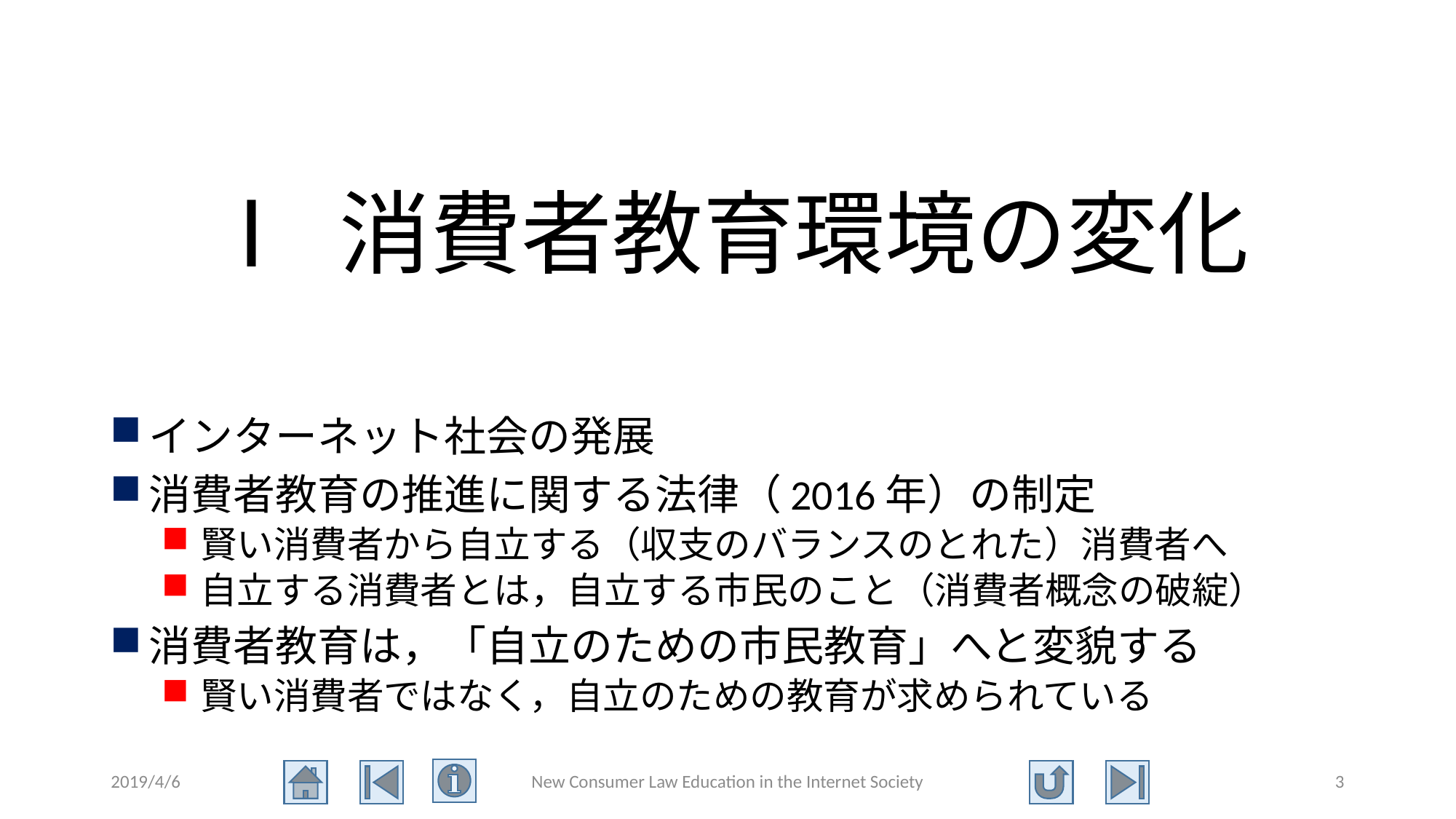

# Ⅰ 消費者教育環境の変化
インターネット社会の発展
消費者教育の推進に関する法律（2016年）の制定
賢い消費者から自立する（収支のバランスのとれた）消費者へ
自立する消費者とは，自立する市民のこと（消費者概念の破綻）
消費者教育は，「自立のための市民教育」へと変貌する
賢い消費者ではなく，自立のための教育が求められている
2019/4/6
New Consumer Law Education in the Internet Society
3